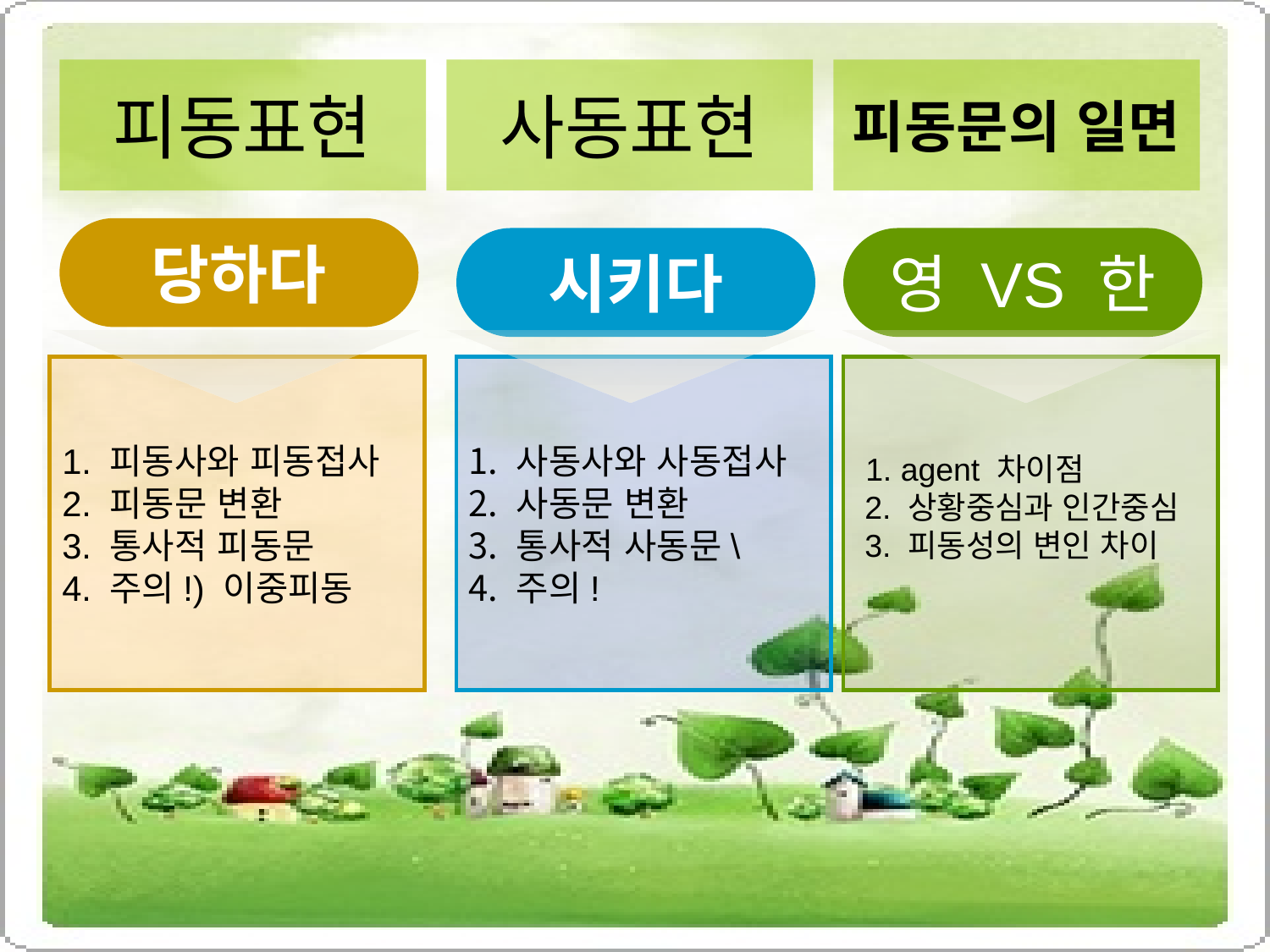

피동표현
사동표현
피동문의 일면
당하다
시키다
영 VS 한

1. 피동사와 피동접사
2. 피동문 변환
3. 통사적 피동문
4. 주의!) 이중피동
사동사와 사동접사
사동문 변환
통사적 사동문\
주의!
 1. agent 차이점
 2. 상황중심과 인간중심
 3. 피동성의 변인 차이